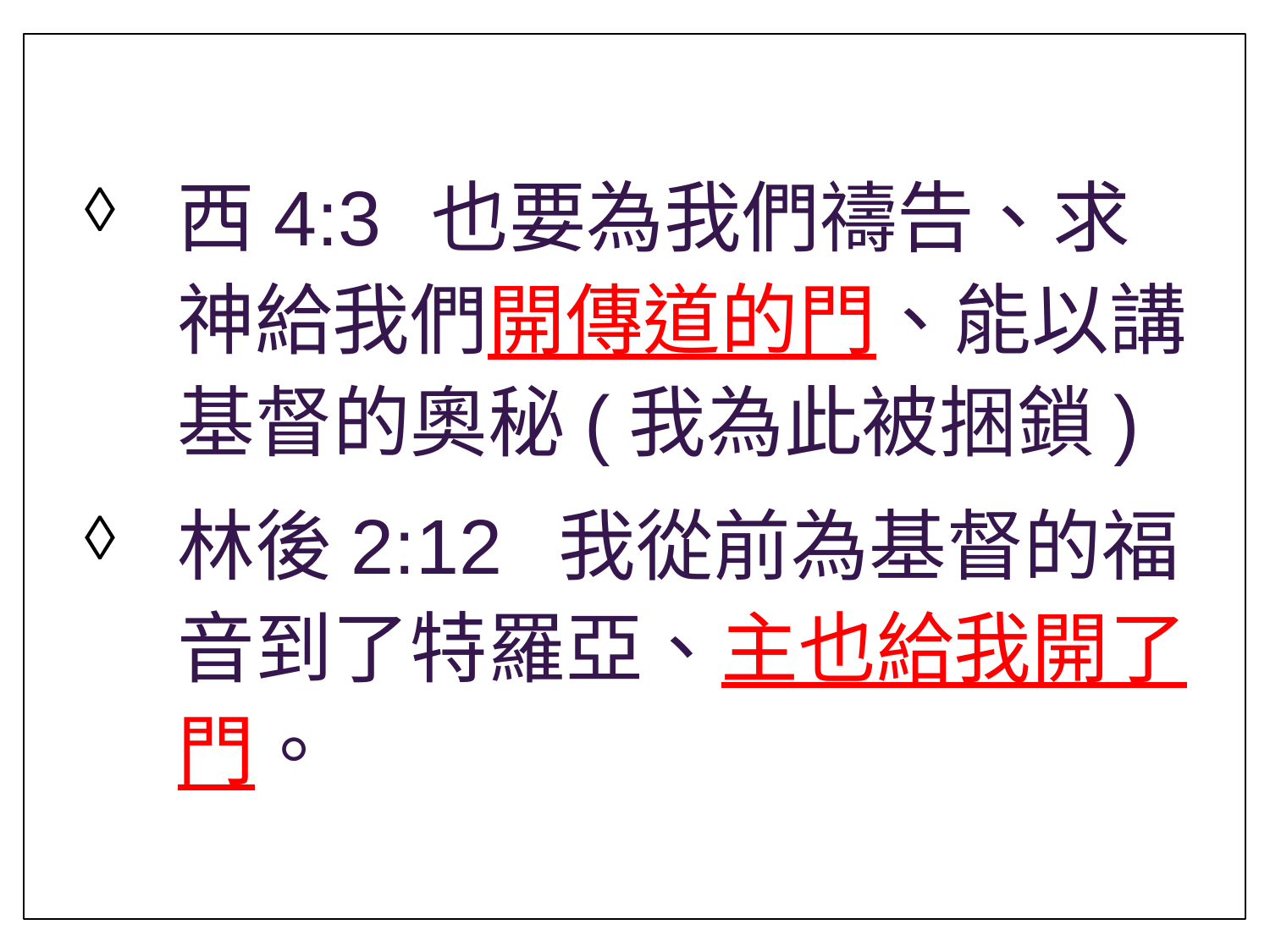

西4:3	也要為我們禱告、求神給我們開傳道的門、能以講基督的奧秘(我為此被捆鎖)
林後2:12	我從前為基督的福音到了特羅亞、主也給我開了門。